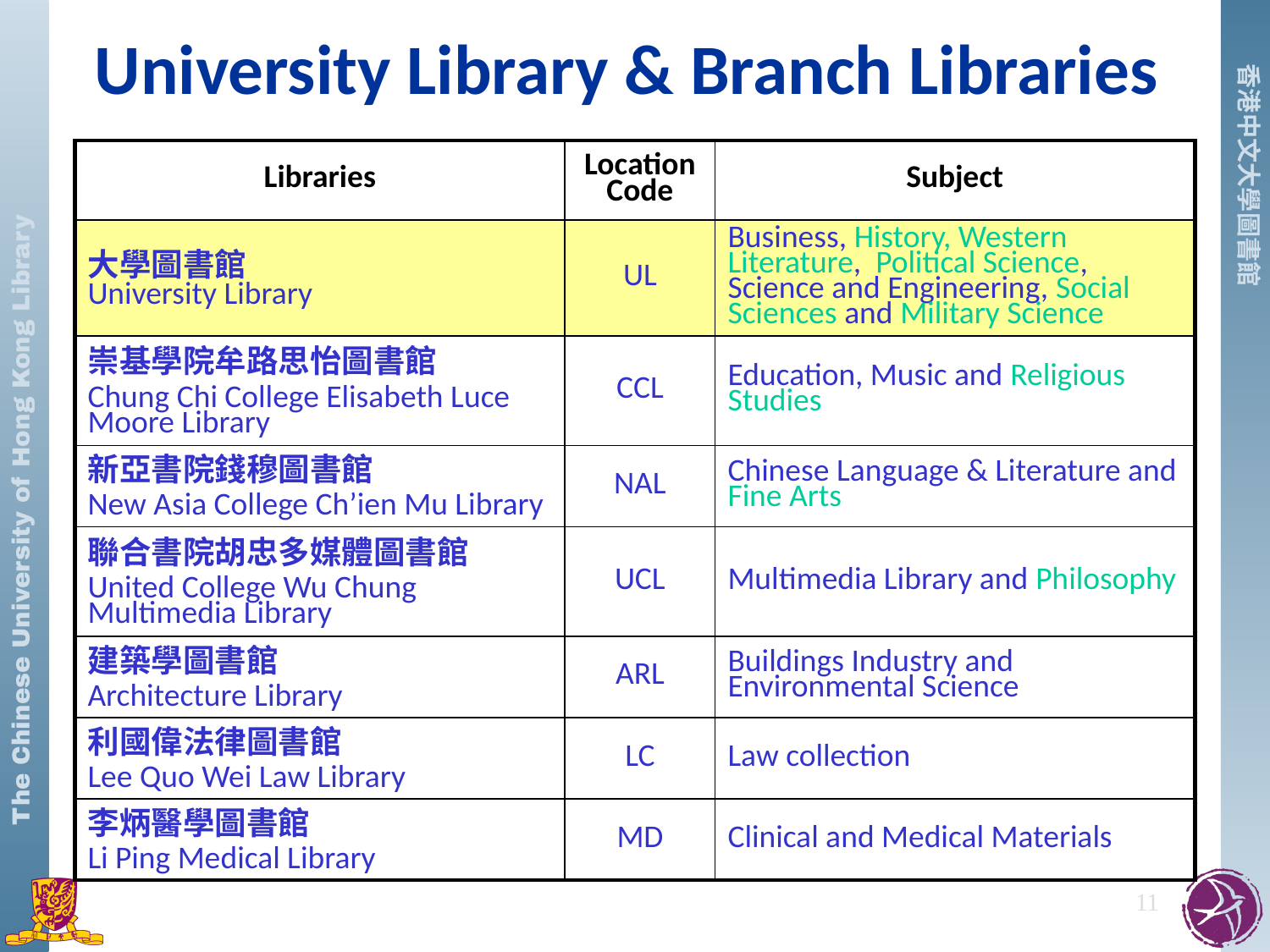

University Library & Branch Libraries
| Libraries | Location Code | Subject |
| --- | --- | --- |
| 大學圖書館 University Library | UL | Business, History, Western Literature, Political Science, Science and Engineering, Social Sciences and Military Science |
| 崇基學院牟路思怡圖書館 Chung Chi College Elisabeth Luce Moore Library | CCL | Education, Music and Religious Studies |
| 新亞書院錢穆圖書館 New Asia College Ch’ien Mu Library | NAL | Chinese Language & Literature and Fine Arts |
| 聯合書院胡忠多媒體圖書館 United College Wu Chung Multimedia Library | UCL | Multimedia Library and Philosophy |
| 建築學圖書館 Architecture Library | ARL | Buildings Industry and Environmental Science |
| 利國偉法律圖書館 Lee Quo Wei Law Library | LC | Law collection |
| 李炳醫學圖書館 Li Ping Medical Library | MD | Clinical and Medical Materials |
11